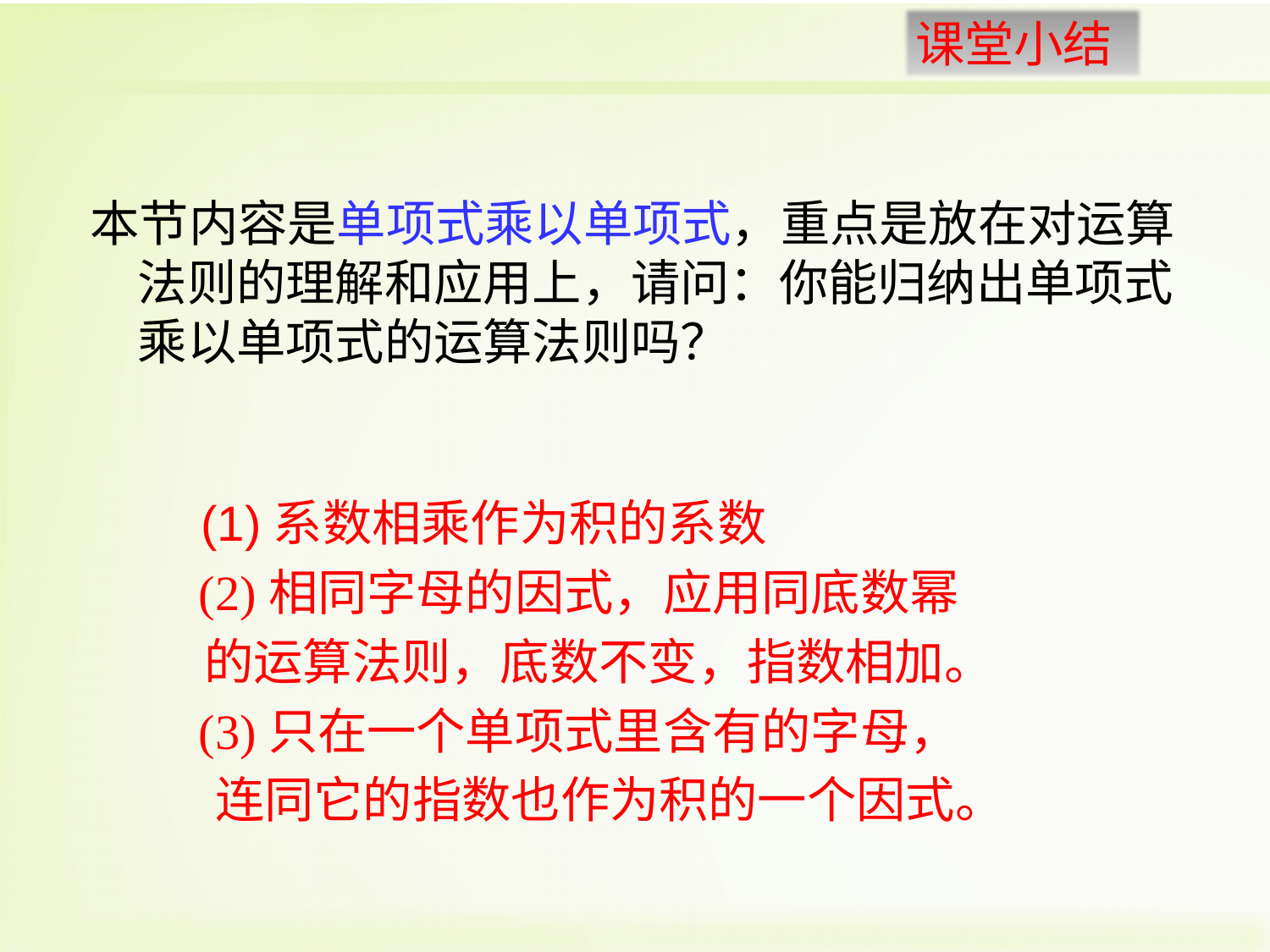

本节内容是单项式乘以单项式，重点是放在对运算法则的理解和应用上，请问：你能归纳出单项式乘以单项式的运算法则吗？
(1)系数相乘作为积的系数
     (2)相同字母的因式，应用同底数幂
     的运算法则，底数不变，指数相加。
     (3)只在一个单项式里含有的字母，
      连同它的指数也作为积的一个因式。